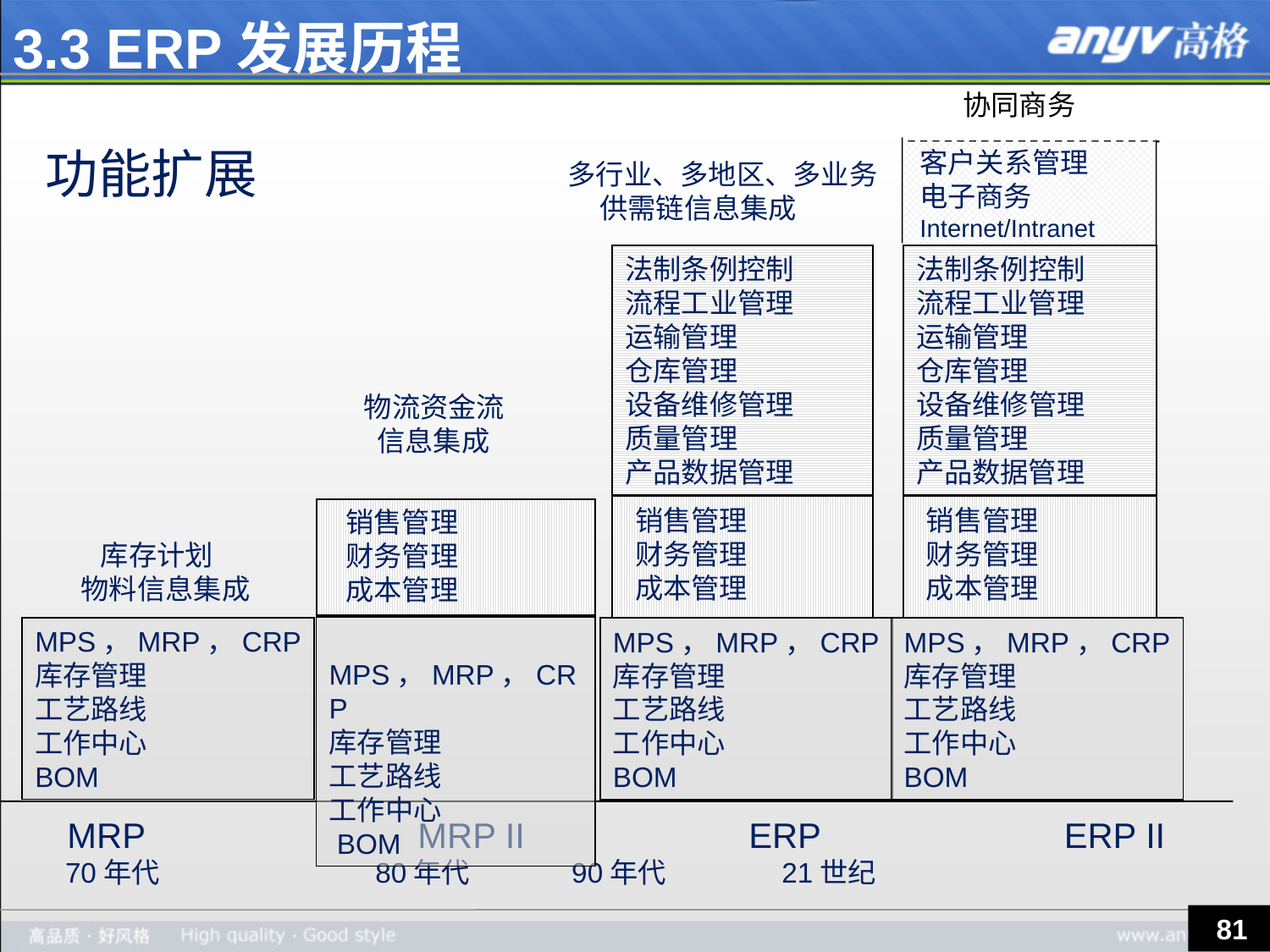

3.3 ERP发展历程

协同商务
功能扩展

客户关系管理
电子商务
Internet/Intranet

多行业、多地区、多业务
    供需链信息集成

法制条例控制
流程工业管理
运输管理
仓库管理
设备维修管理
质量管理
产品数据管理
法制条例控制
流程工业管理
运输管理
仓库管理
设备维修管理
质量管理
产品数据管理
物流资金流
 信息集成

销售管理
财务管理
成本管理
销售管理
财务管理
成本管理
销售管理
财务管理
成本管理

  库存计划
物料信息集成
 MPS，MRP，CRP
库存管理
工艺路线
工作中心
 BOM
MPS，MRP，CRP
库存管理
工艺路线
工作中心
BOM
MPS，MRP，CRP
库存管理
工艺路线
工作中心
BOM
MPS，MRP，CRP
库存管理
工艺路线
工作中心
BOM

 MRP                            MRP II                       ERP                         ERP II
 70年代		         80年代               90年代 	             21世纪
  81